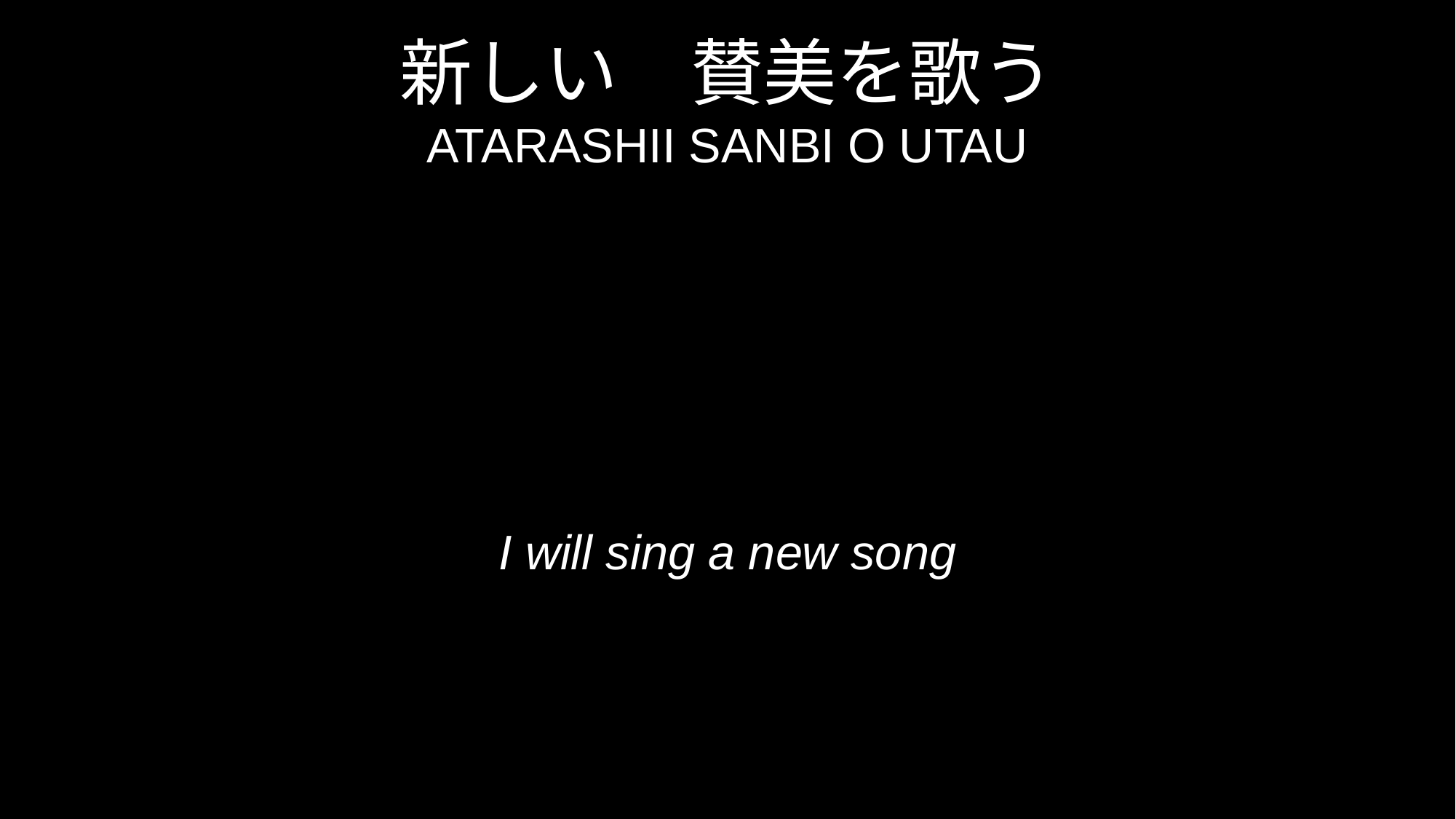

新しい　賛美を歌う
ATARASHII SANBI O UTAU
I will sing a new song